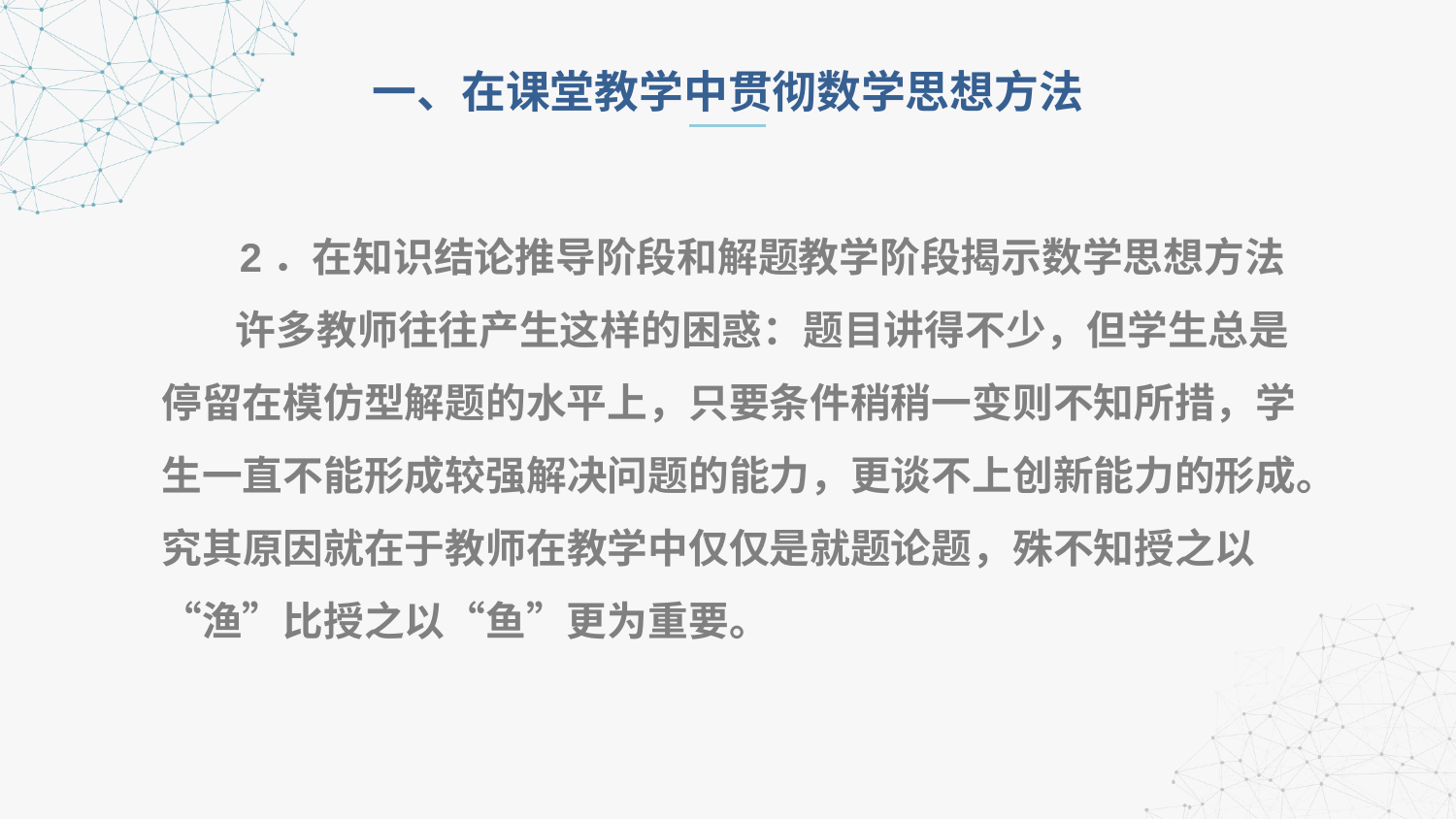

一、在课堂教学中贯彻数学思想方法
       2．在知识结论推导阶段和解题教学阶段揭示数学思想方法
       许多教师往往产生这样的困惑：题目讲得不少，但学生总是停留在模仿型解题的水平上，只要条件稍稍一变则不知所措，学生一直不能形成较强解决问题的能力，更谈不上创新能力的形成。究其原因就在于教师在教学中仅仅是就题论题，殊不知授之以“渔”比授之以“鱼”更为重要。